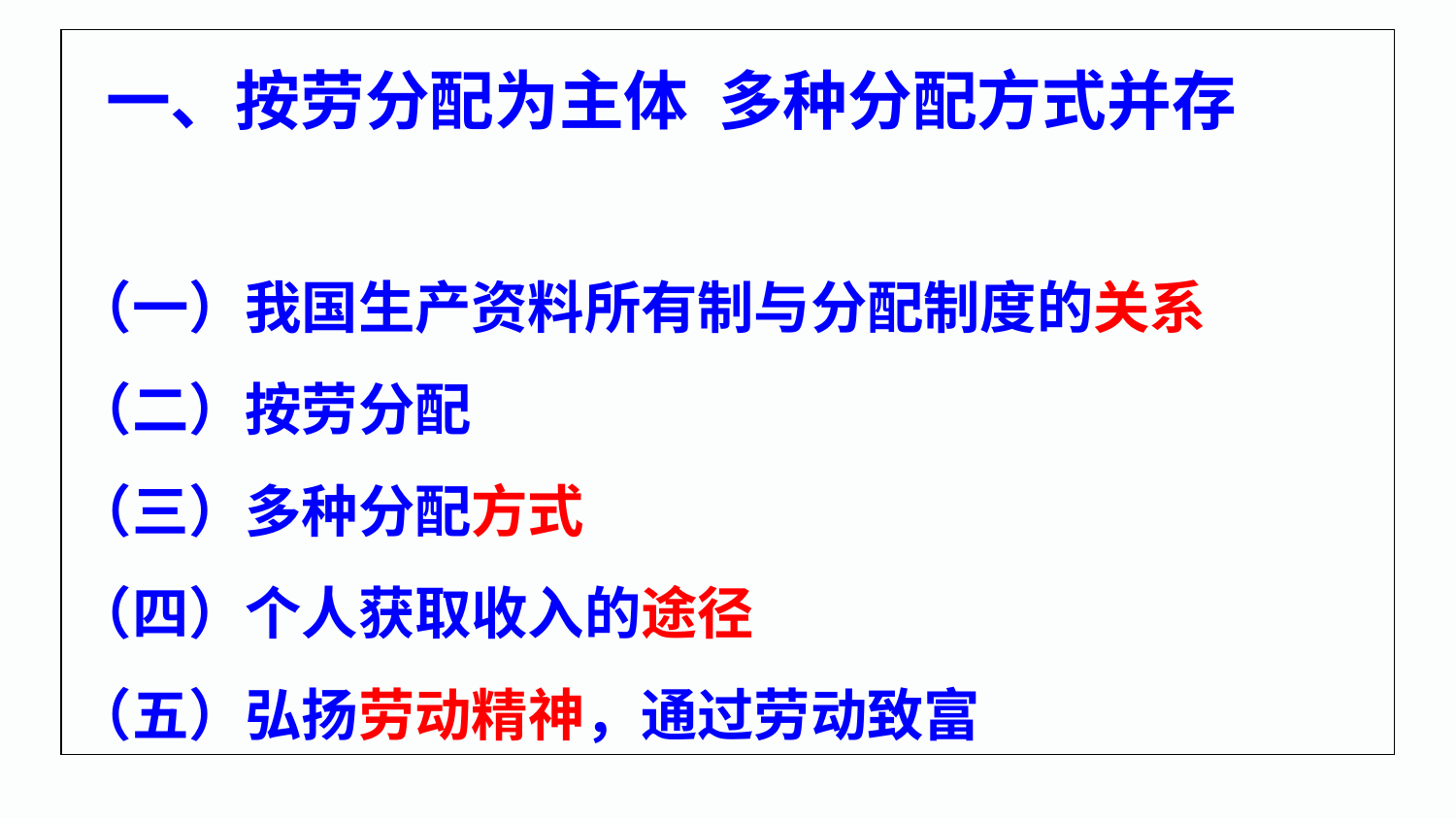

一、按劳分配为主体  多种分配方式并存

（一）我国生产资料所有制与分配制度的关系
（二）按劳分配
（三）多种分配方式
（四）个人获取收入的途径
（五）弘扬劳动精神，通过劳动致富